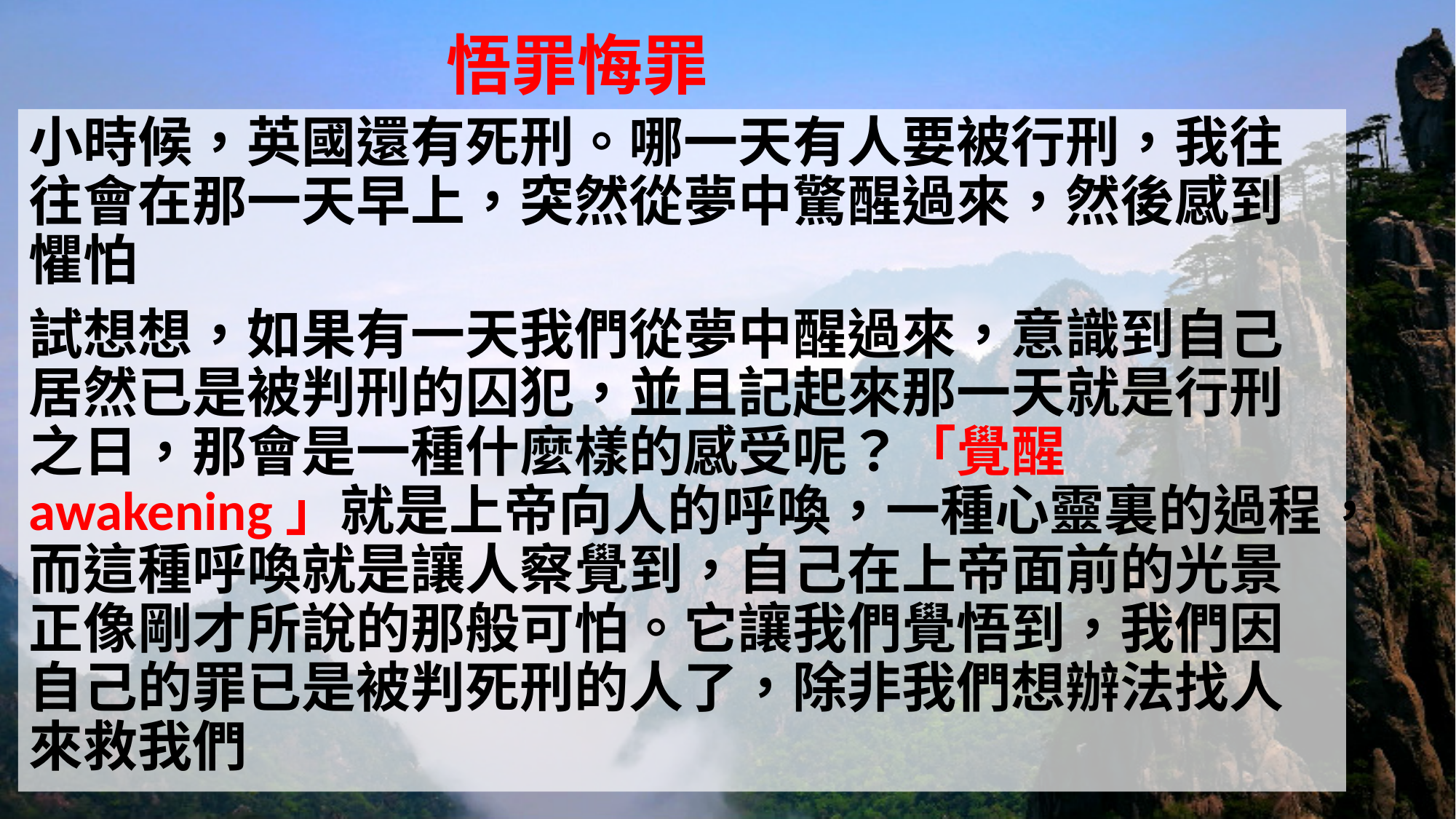

# 悟罪悔罪
小時候，英國還有死刑。哪一天有人要被行刑，我往往會在那一天早上，突然從夢中驚醒過來，然後感到懼怕
試想想，如果有一天我們從夢中醒過來，意識到自己居然已是被判刑的囚犯，並且記起來那一天就是行刑之日，那會是一種什麼樣的感受呢？「覺醒awakening」就是上帝向人的呼喚，一種心靈裏的過程，而這種呼喚就是讓人察覺到，自己在上帝面前的光景正像剛才所說的那般可怕。它讓我們覺悟到，我們因自己的罪已是被判死刑的人了，除非我們想辦法找人來救我們